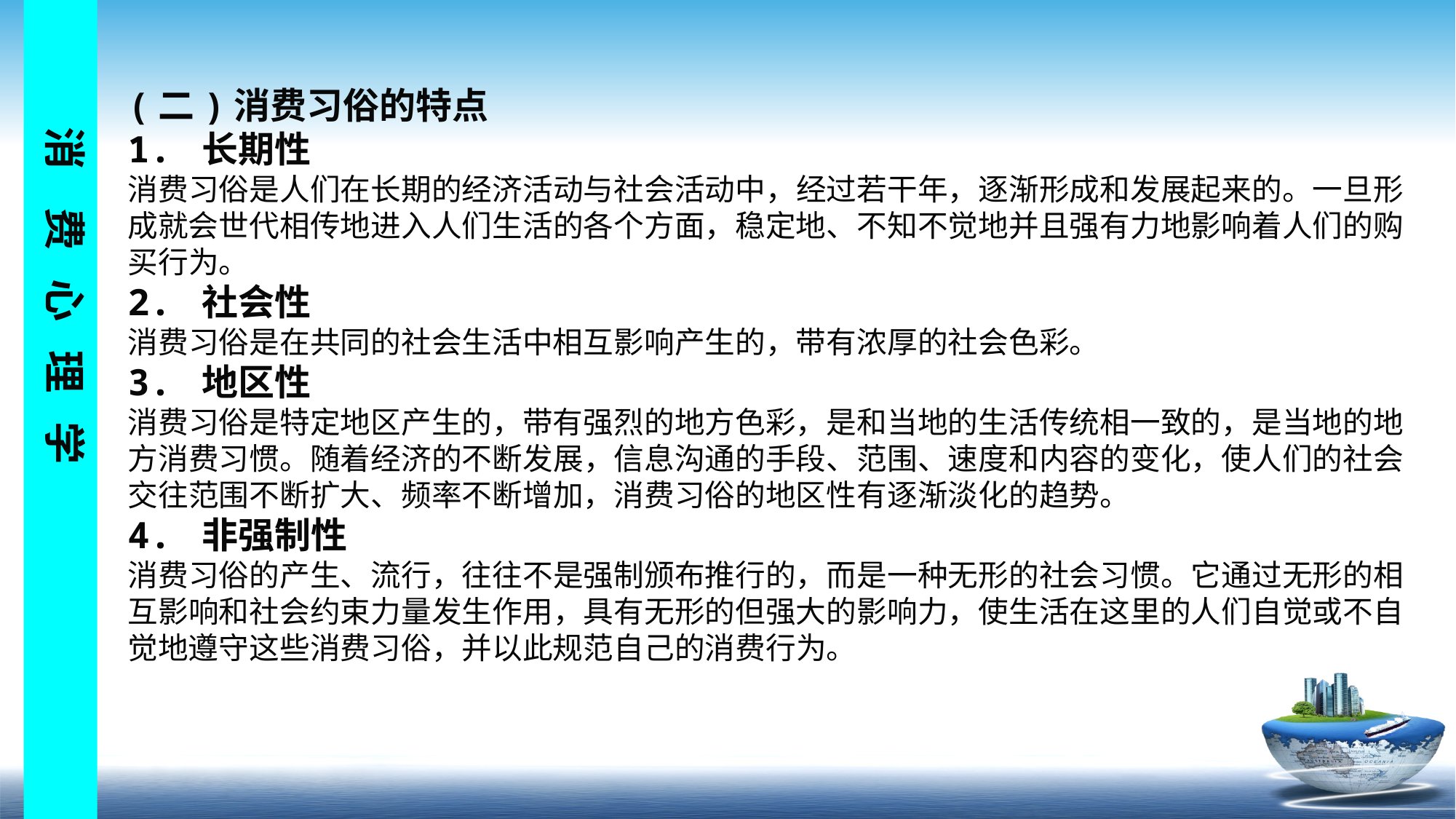

(二)消费习俗的特点
1. 长期性
消费习俗是人们在长期的经济活动与社会活动中，经过若干年，逐渐形成和发展起来的。一旦形成就会世代相传地进入人们生活的各个方面，稳定地、不知不觉地并且强有力地影响着人们的购买行为。
2. 社会性
消费习俗是在共同的社会生活中相互影响产生的，带有浓厚的社会色彩。
3. 地区性
消费习俗是特定地区产生的，带有强烈的地方色彩，是和当地的生活传统相一致的，是当地的地方消费习惯。随着经济的不断发展，信息沟通的手段、范围、速度和内容的变化，使人们的社会交往范围不断扩大、频率不断增加，消费习俗的地区性有逐渐淡化的趋势。
4. 非强制性
消费习俗的产生、流行，往往不是强制颁布推行的，而是一种无形的社会习惯。它通过无形的相互影响和社会约束力量发生作用，具有无形的但强大的影响力，使生活在这里的人们自觉或不自觉地遵守这些消费习俗，并以此规范自己的消费行为。